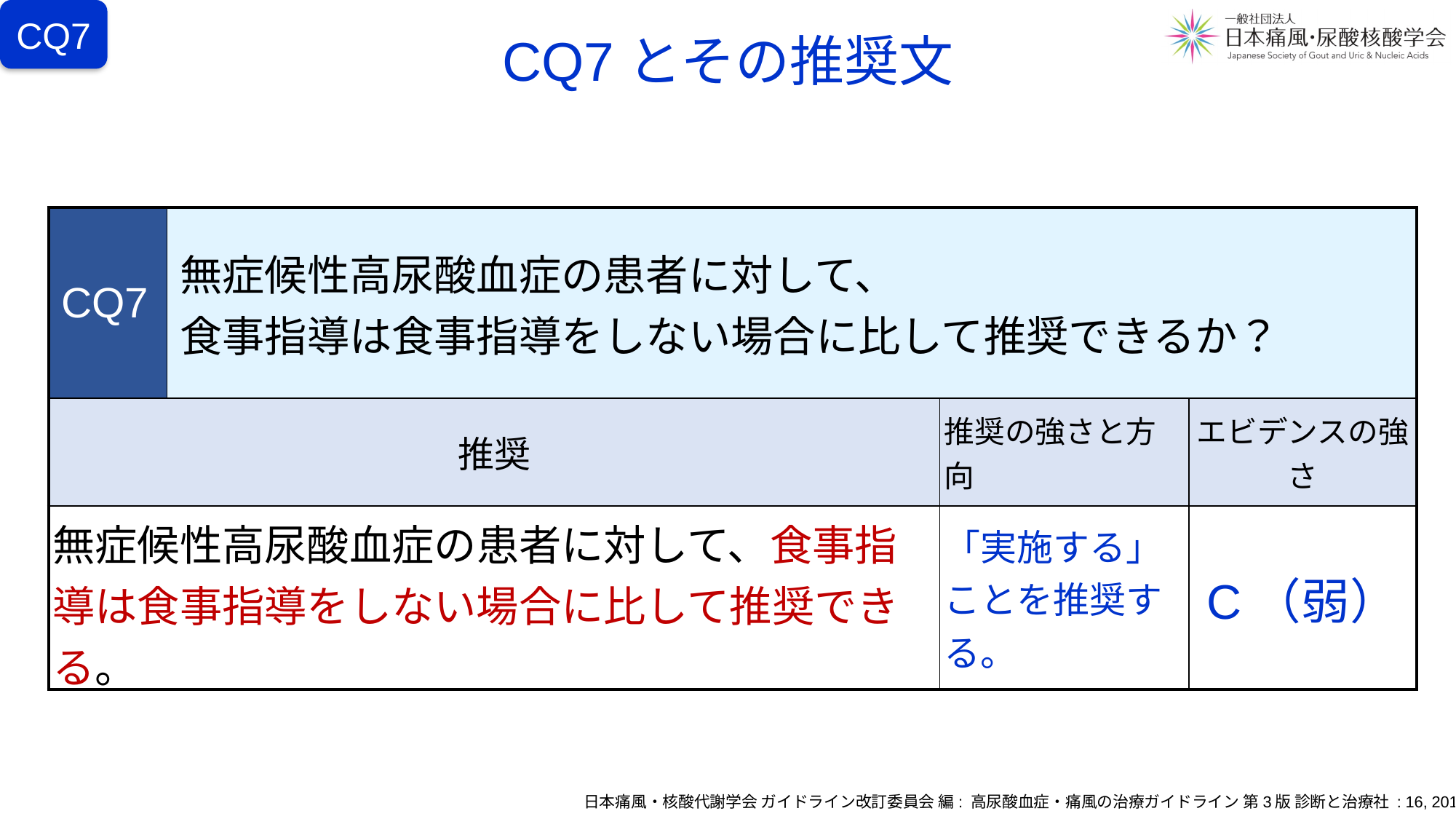

# CQ7とその推奨文
CQ7
| CQ7 | 無症候性高尿酸血症の患者に対して、 食事指導は食事指導をしない場合に比して推奨できるか？ |  |  |
| --- | --- | --- | --- |
| 推奨 |  | 推奨の強さと方向 | エビデンスの強さ |
| 無症候性高尿酸血症の患者に対して、食事指導は食事指導をしない場合に比して推奨できる。 |  | 「実施する」ことを推奨する。 | C（弱） |
日本痛風・核酸代謝学会 ガイドライン改訂委員会 編: 高尿酸血症・痛風の治療ガイドライン 第3版 診断と治療社 : 16, 2018